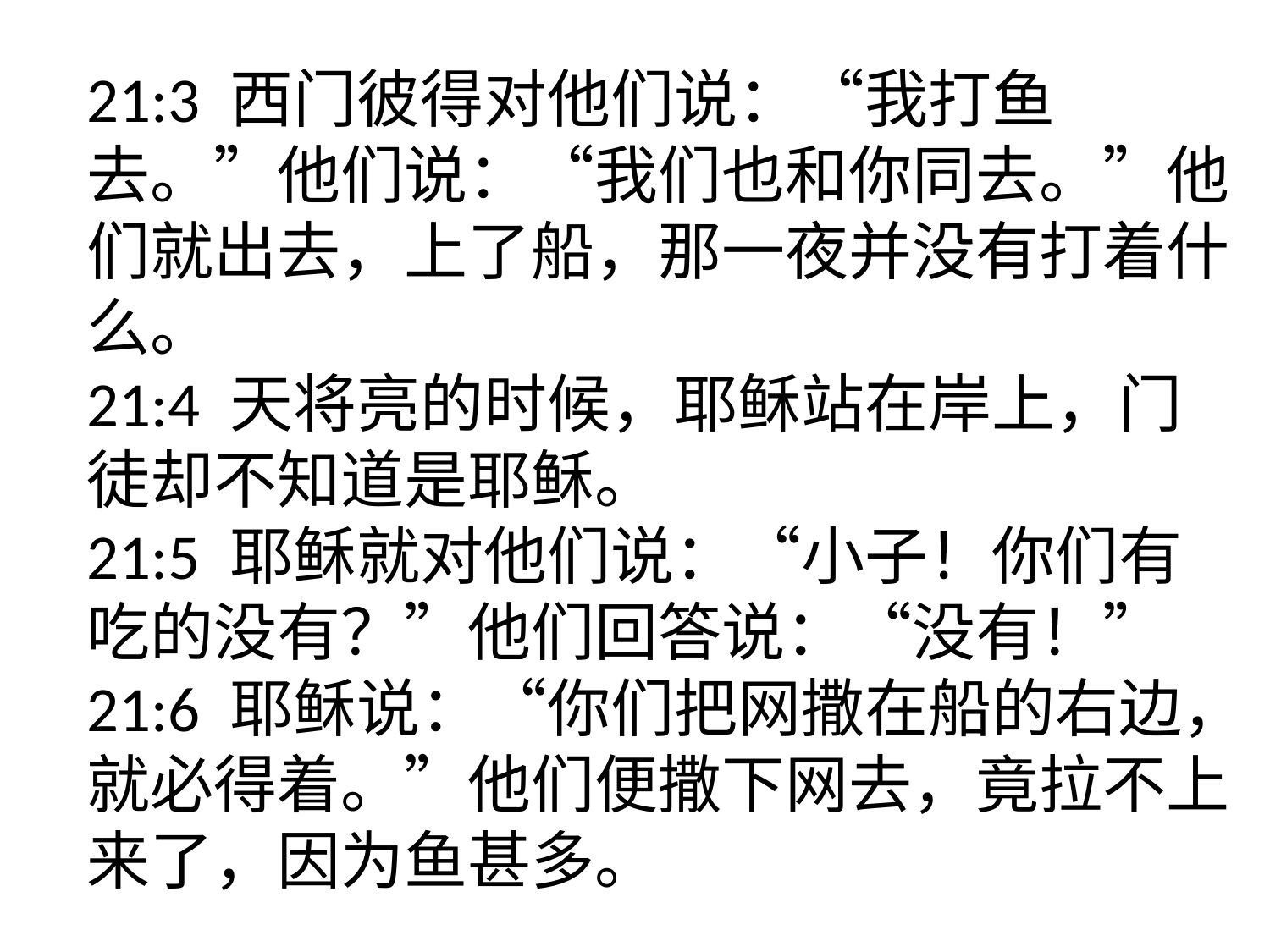

21:3 西门彼得对他们说：“我打鱼去。”他们说：“我们也和你同去。”他们就出去，上了船，那一夜并没有打着什么。
21:4 天将亮的时候，耶稣站在岸上，门徒却不知道是耶稣。
21:5 耶稣就对他们说：“小子！你们有吃的没有？”他们回答说：“没有！”
21:6 耶稣说：“你们把网撒在船的右边，就必得着。”他们便撒下网去，竟拉不上来了，因为鱼甚多。